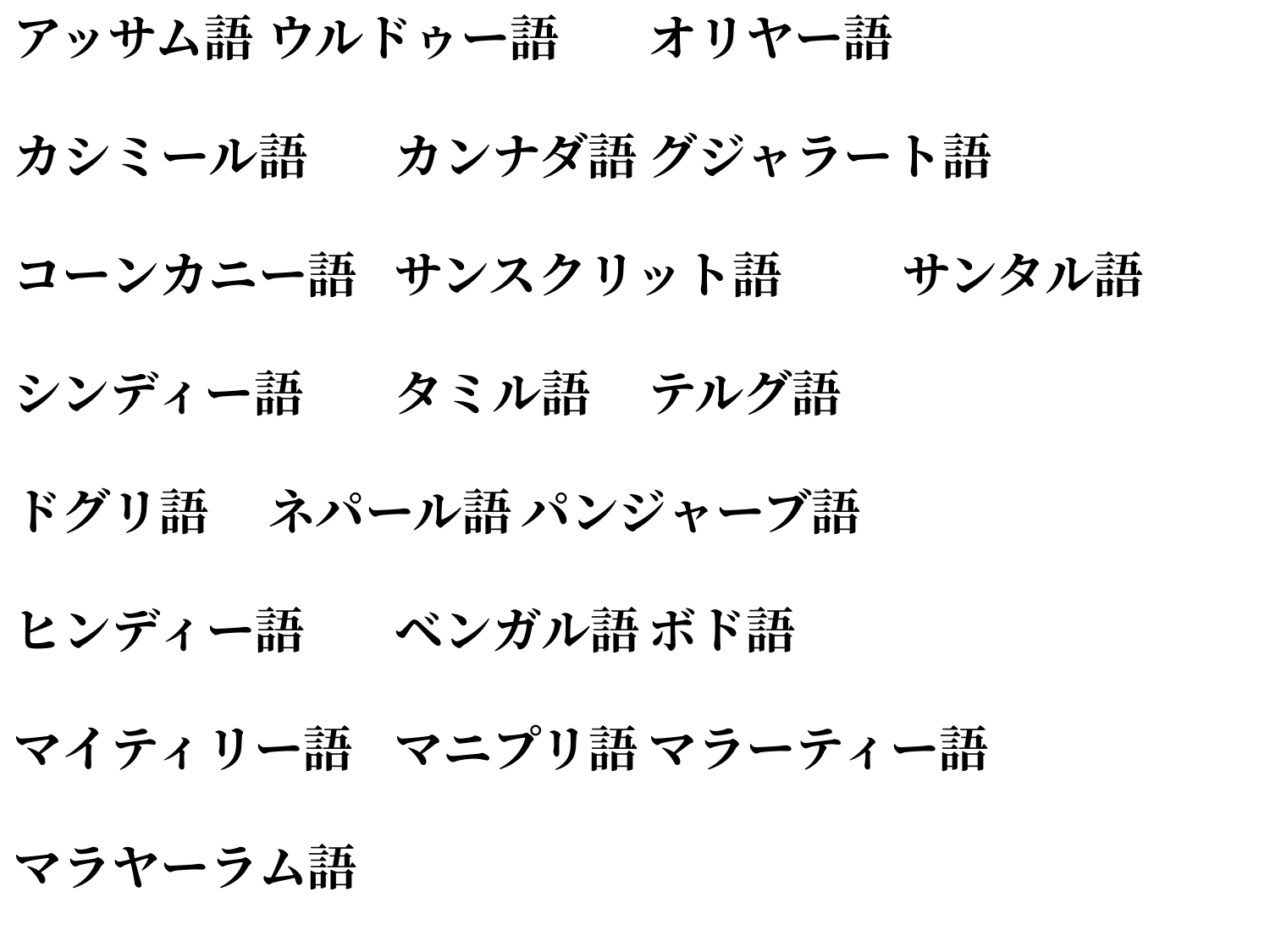

アッサム語	ウルドゥー語	オリヤー語

カシミール語	カンナダ語	グジャラート語

コーンカニー語	サンスクリット語	サンタル語

シンディー語	タミル語	テルグ語

ドグリ語	ネパール語	パンジャーブ語

ヒンディー語	ベンガル語	ボド語

マイティリー語	マニプリ語	マラーティー語

マラヤーラム語